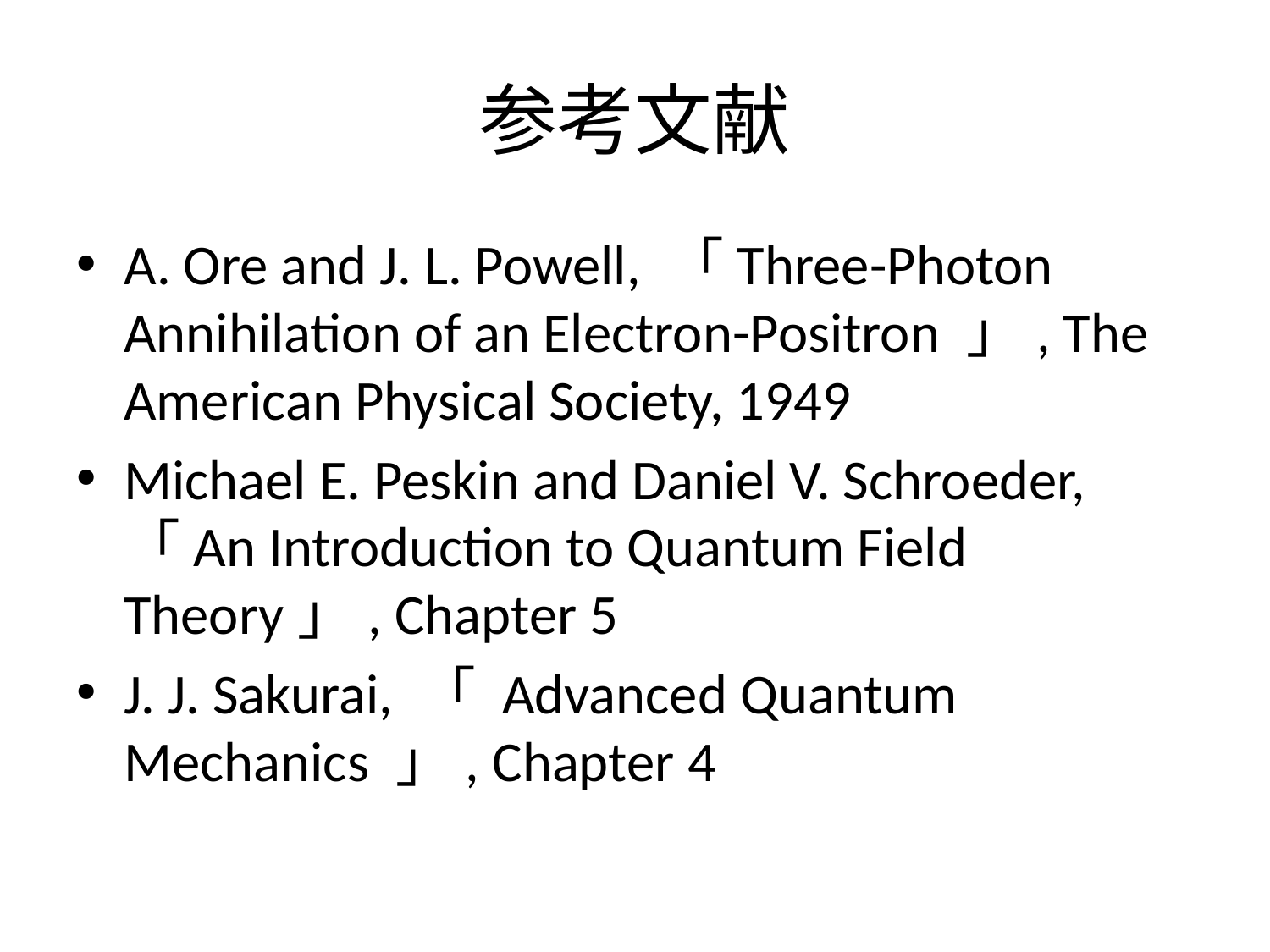

# 参考文献
A. Ore and J. L. Powell, 「Three-Photon Annihilation of an Electron-Positron 」, The American Physical Society, 1949
Michael E. Peskin and Daniel V. Schroeder, 　「An Introduction to Quantum Field Theory」, Chapter 5
J. J. Sakurai, 「 Advanced Quantum Mechanics 」, Chapter 4